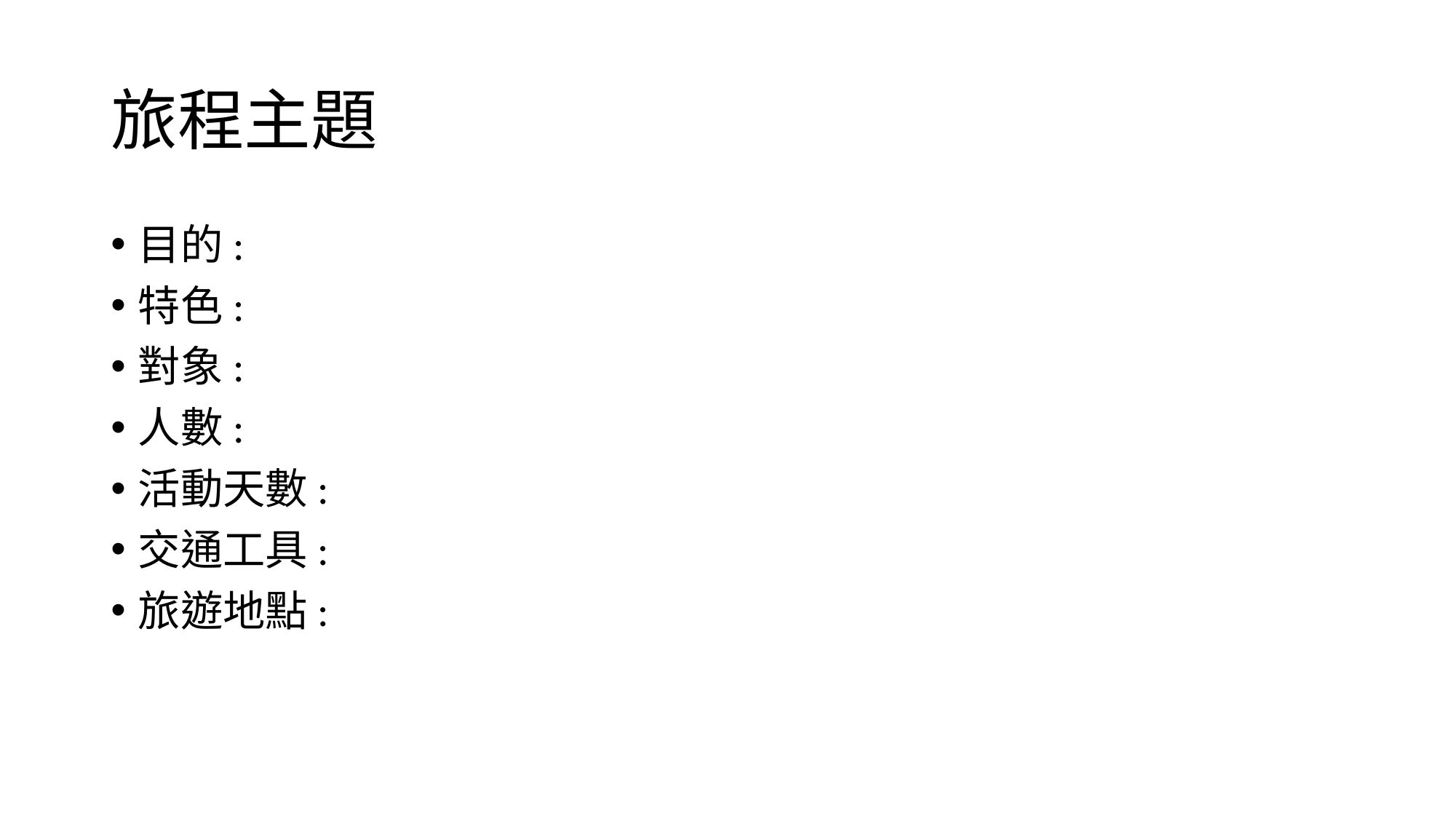

# 旅程主題
目的:
特色:
對象:
人數:
活動天數:
交通工具:
旅遊地點: